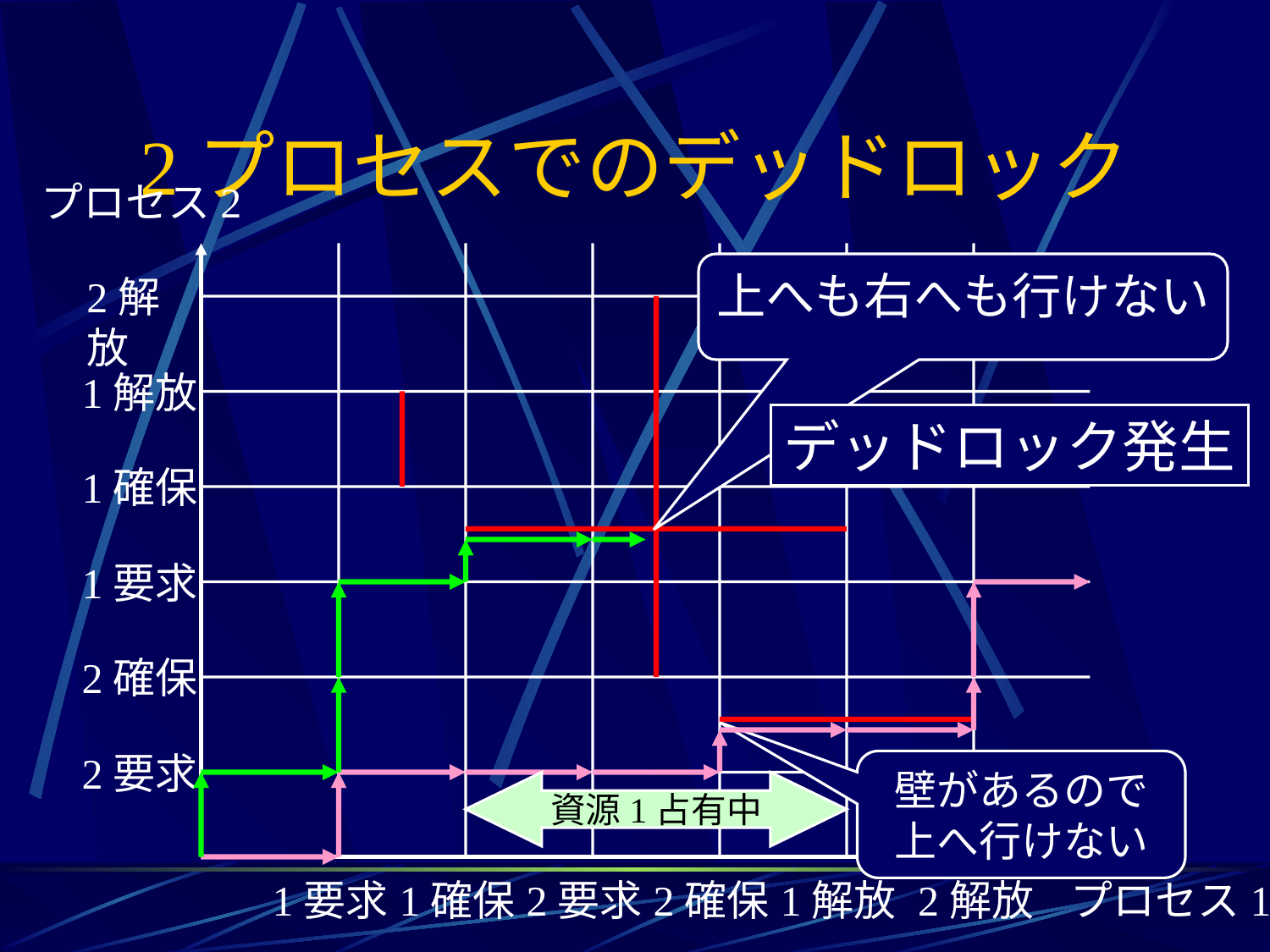

# 2プロセスでのデッドロック
プロセス2

上へも右へも行けない
2解放

1解放

デッドロック発生
1確保

1要求

2確保

2要求
壁があるので
上へ行けない

資源1占有中

1要求
1確保
2要求
2確保
1解放
2解放
プロセス1